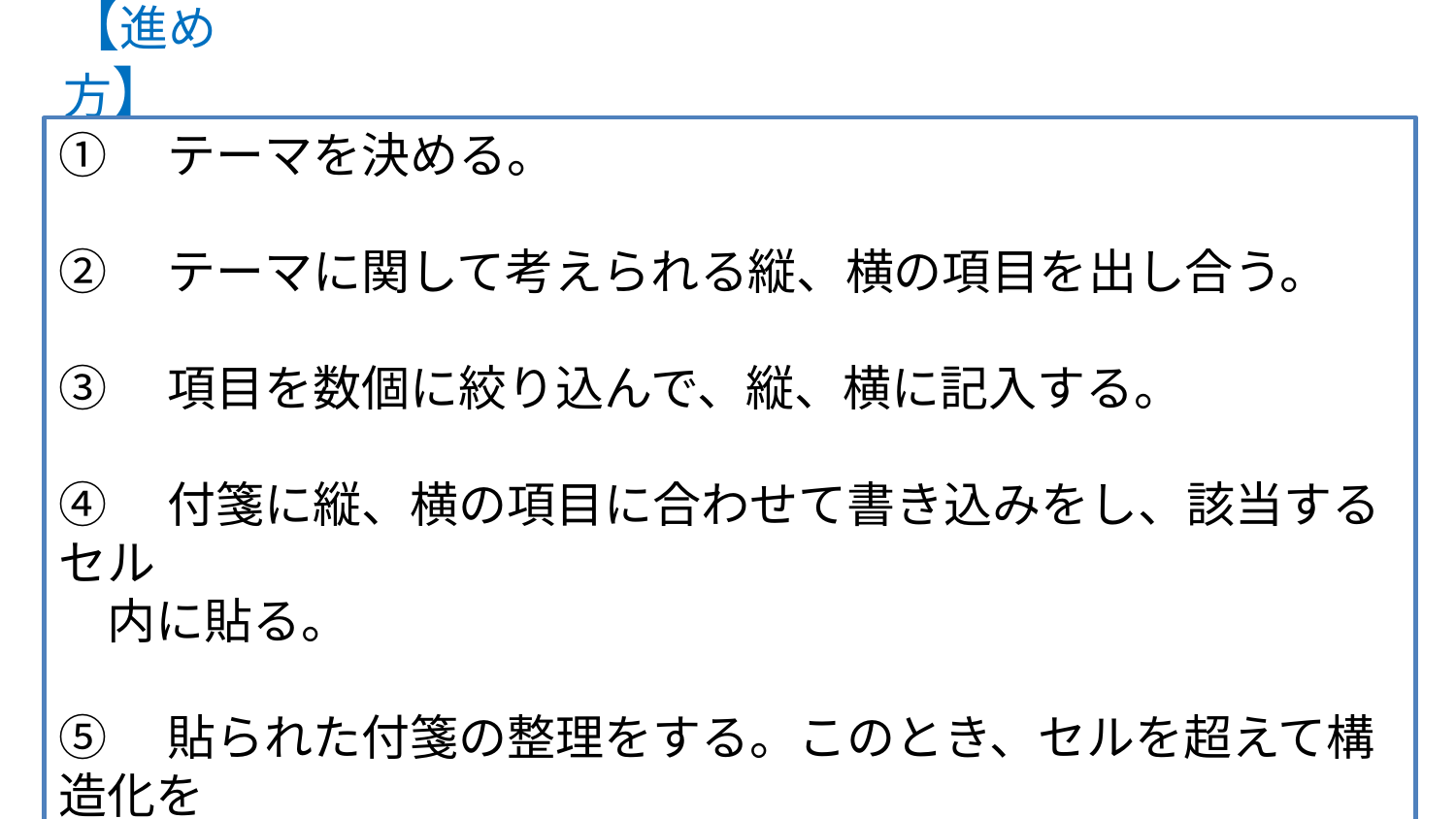

【進め方】
①　テーマを決める。

②　テーマに関して考えられる縦、横の項目を出し合う。

③　項目を数個に絞り込んで、縦、横に記入する。

④　付箋に縦、横の項目に合わせて書き込みをし、該当するセル
　内に貼る。

⑤　貼られた付箋の整理をする。このとき、セルを超えて構造化を
　行う。